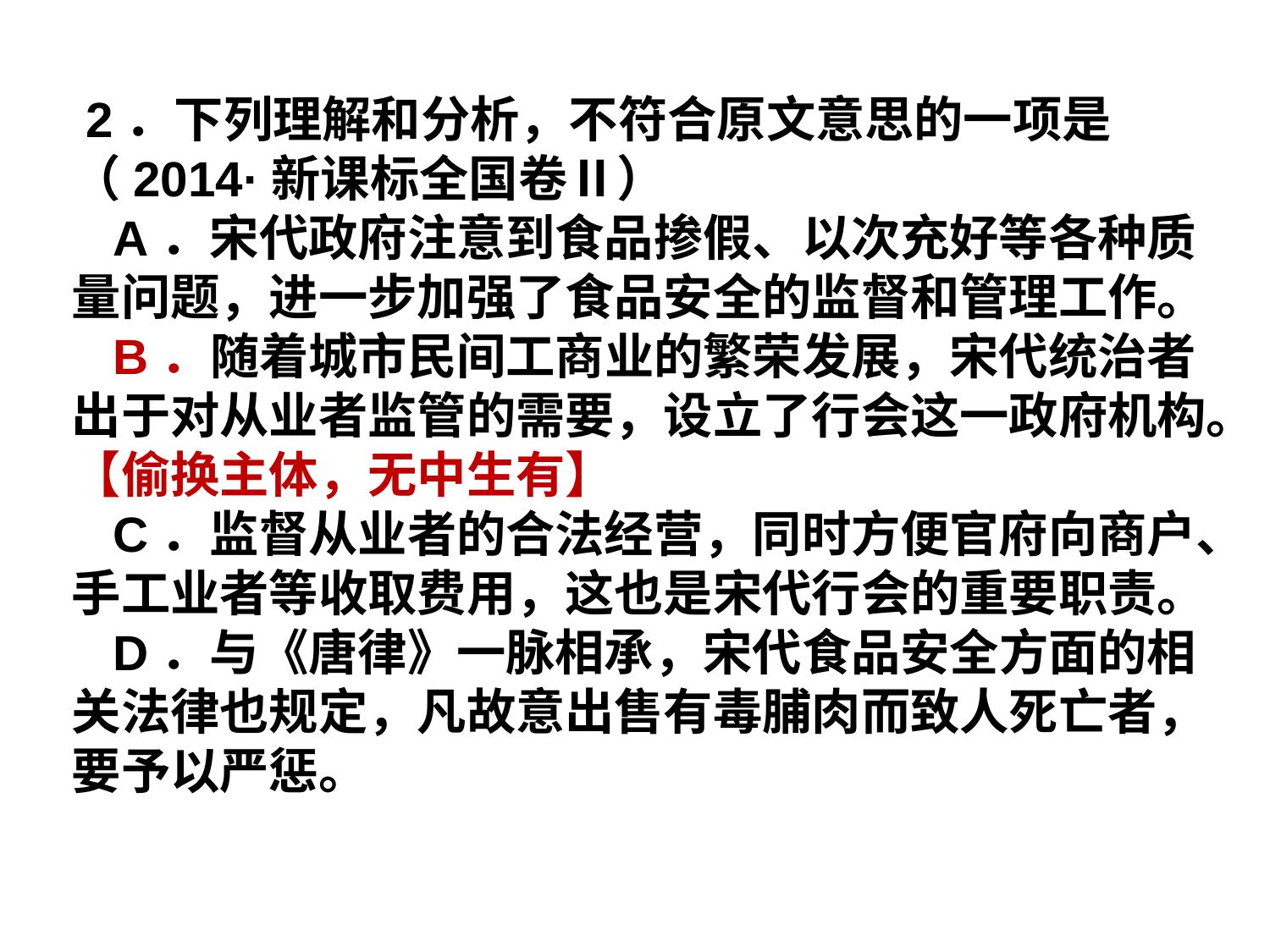

2．下列理解和分析，不符合原文意思的一项是（2014·新课标全国卷Ⅱ）
   A．宋代政府注意到食品掺假、以次充好等各种质量问题，进一步加强了食品安全的监督和管理工作。
   B．随着城市民间工商业的繁荣发展，宋代统治者出于对从业者监管的需要，设立了行会这一政府机构。【偷换主体，无中生有】
   C．监督从业者的合法经营，同时方便官府向商户、手工业者等收取费用，这也是宋代行会的重要职责。
   D．与《唐律》一脉相承，宋代食品安全方面的相关法律也规定，凡故意出售有毒脯肉而致人死亡者，要予以严惩。